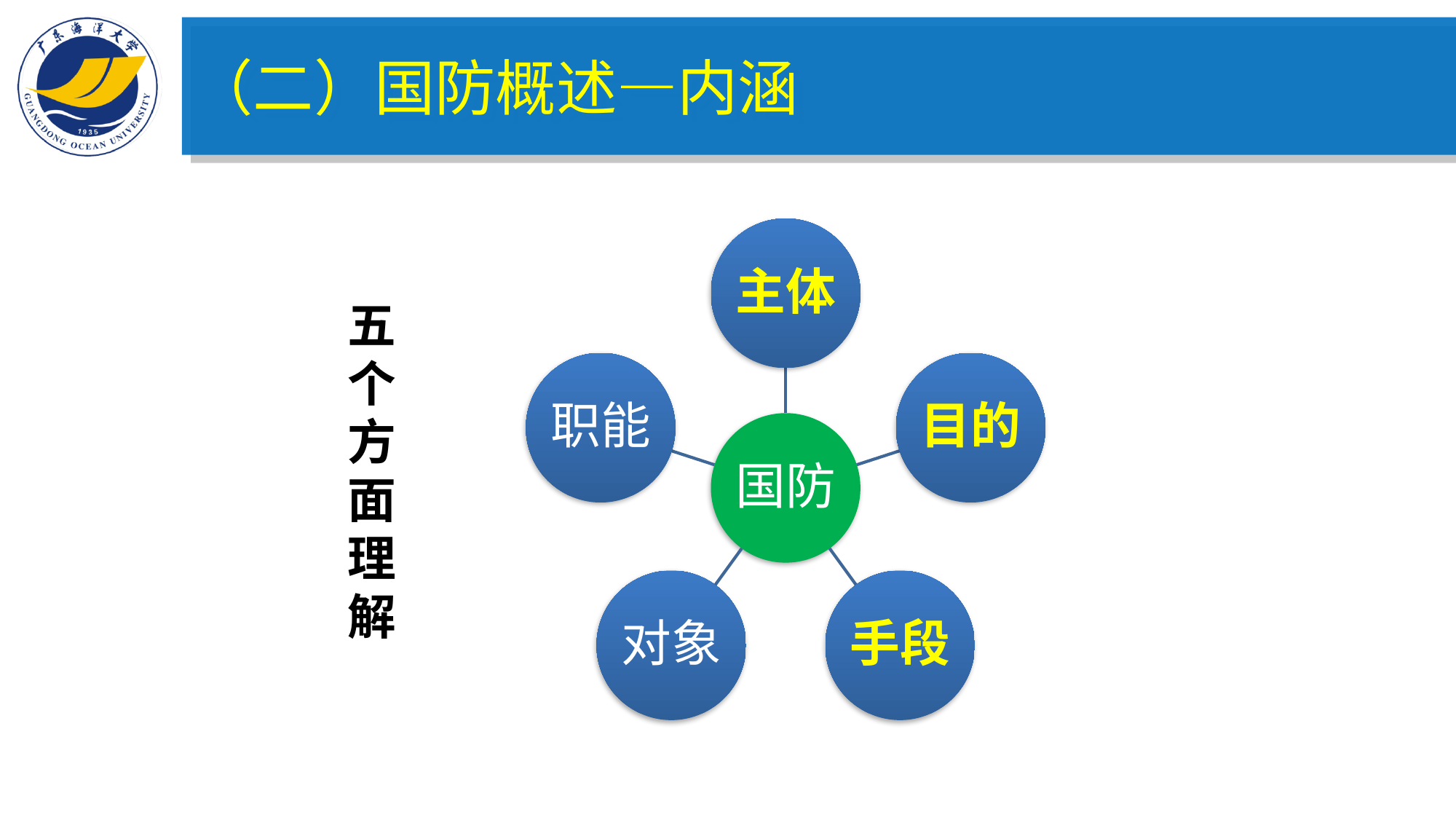

（二）国防概述—内涵
国防

主体

目的

手段

对象

职能
# 五个方面理解